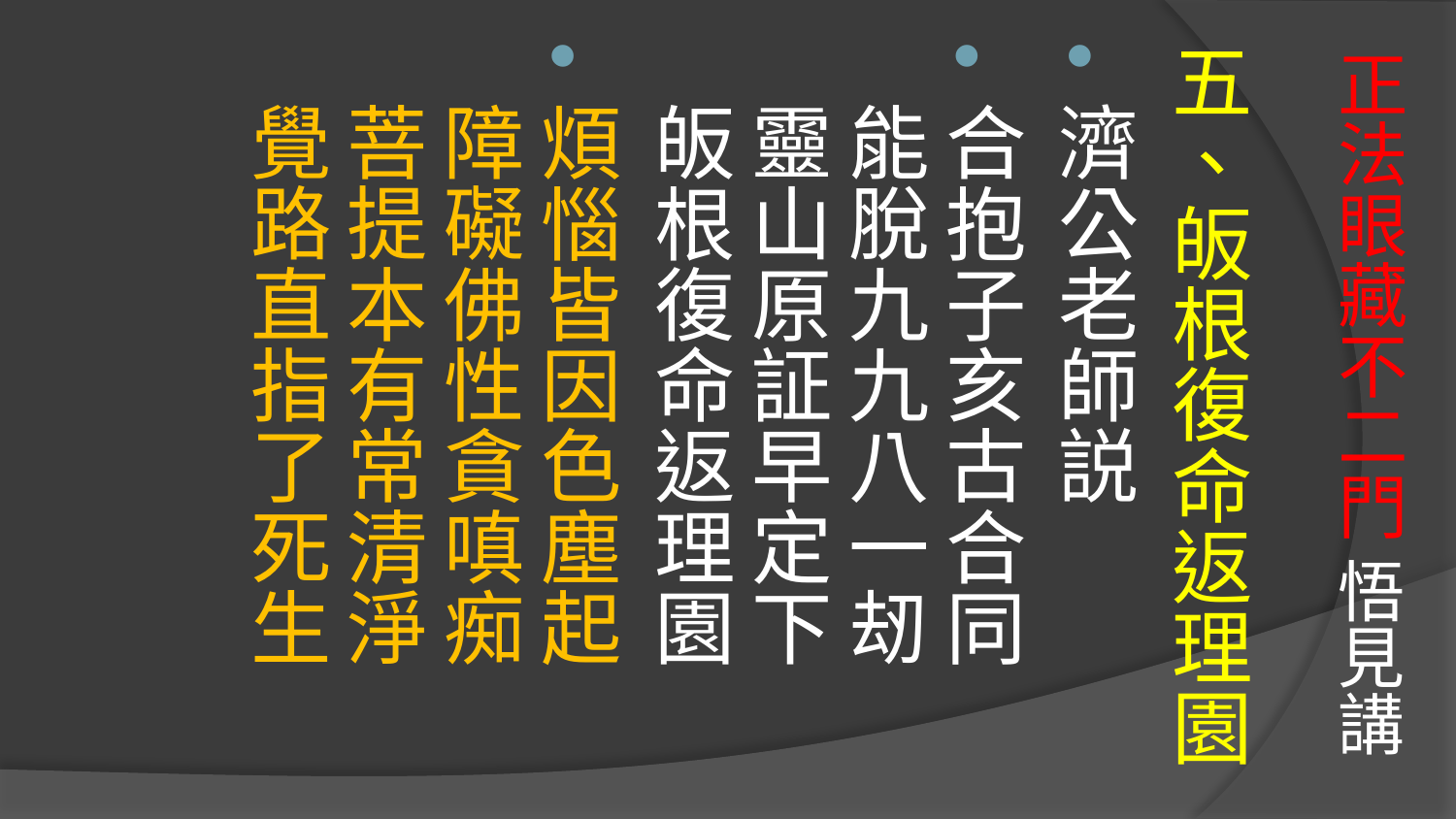

# 正法眼藏不二門 悟見講
五、皈根復命返理園
濟公老師説
合抱子亥古合同　能脫九九八一刼
靈山原証早定下　皈根復命返理園
煩惱皆因色塵起　障礙佛性貪嗔痴
菩提本有常清淨　覺路直指了死生